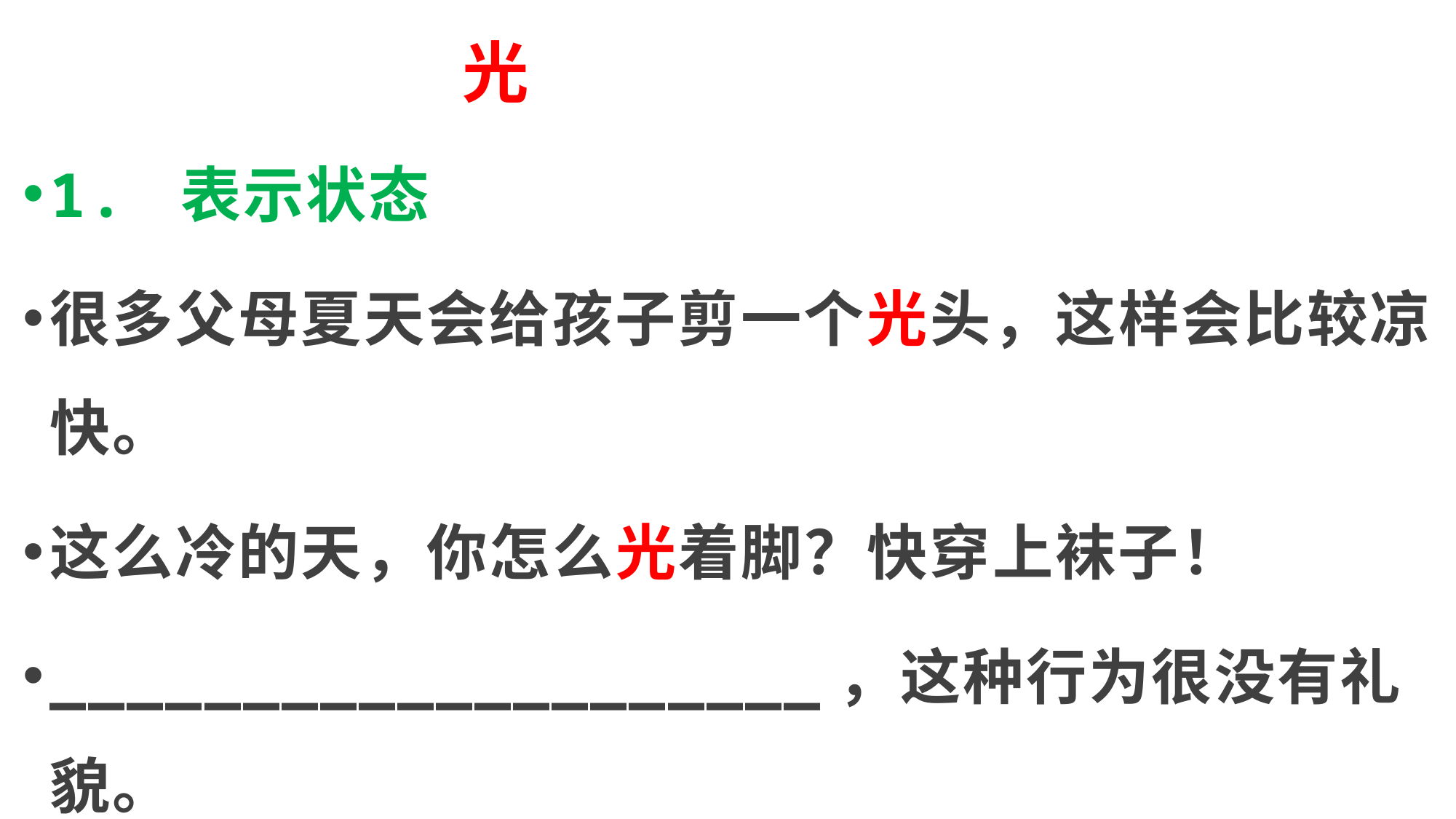

# 光
1. 表示状态
很多父母夏天会给孩子剪一个光头，这样会比较凉快。
这么冷的天，你怎么光着脚？快穿上袜子！
____________________，这种行为很没有礼貌。